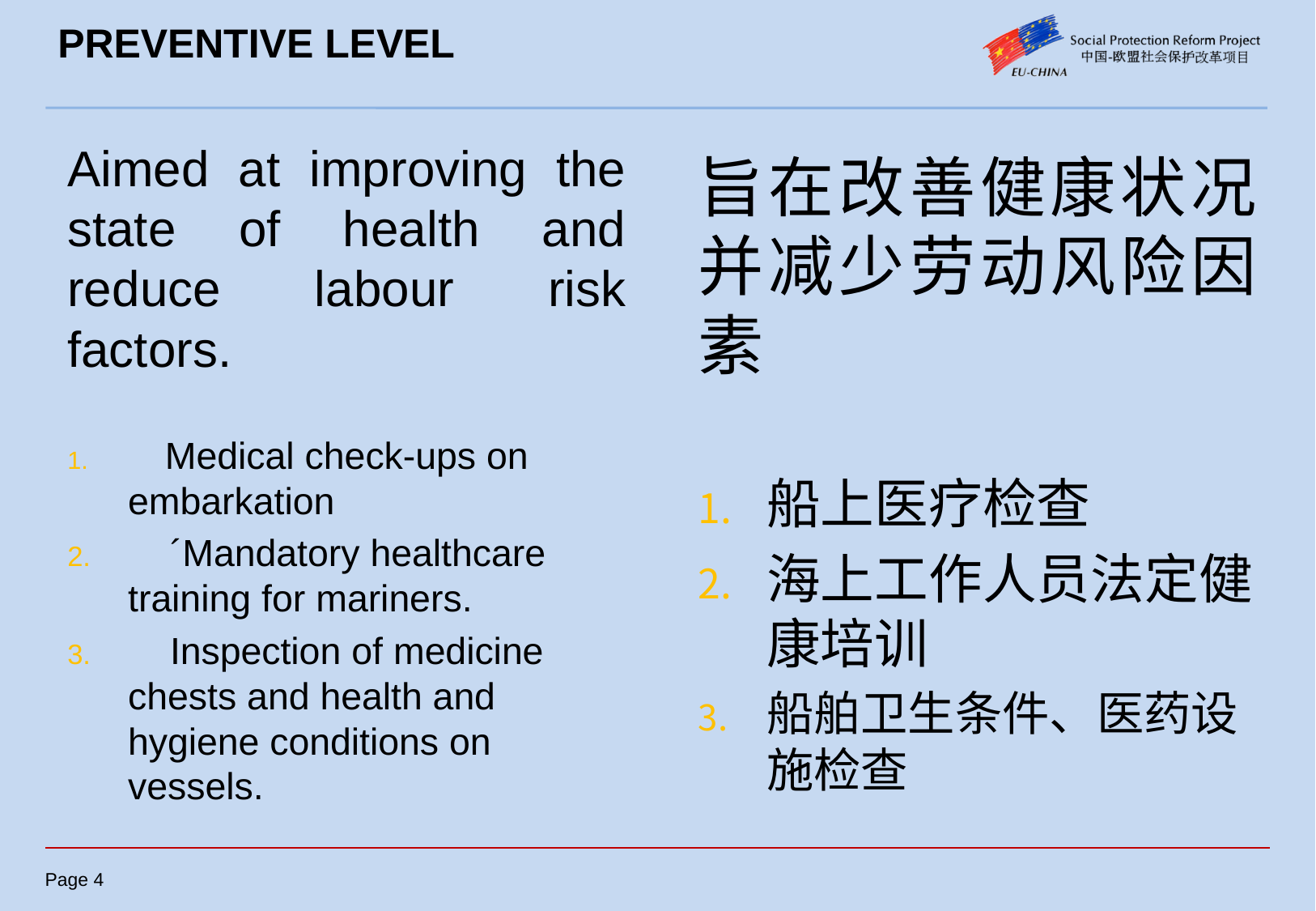

# PREVENTIVE LEVEL
Aimed at improving the state of health and reduce labour risk factors.

    Medical check-ups on embarkation
    ´Mandatory healthcare training for mariners.
    Inspection of medicine chests and health and hygiene conditions on vessels.

旨在改善健康状况并减少劳动风险因素

船上医疗检查
海上工作人员法定健康培训
船舶卫生条件、医药设施检查